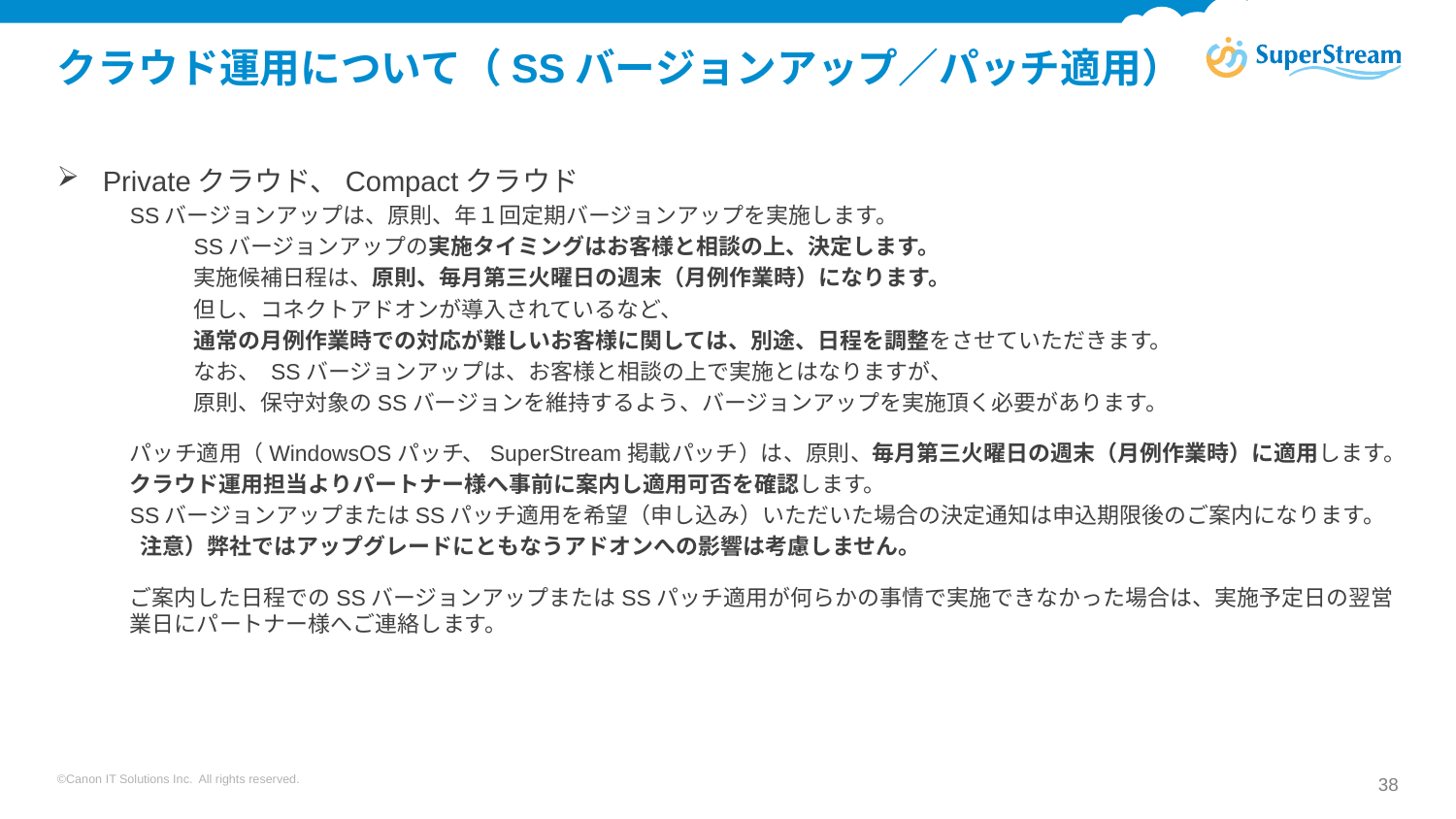

# クラウド運用について（SSバージョンアップ／パッチ適用）
Privateクラウド、Compactクラウド
SSバージョンアップは、原則、年１回定期バージョンアップを実施します。
SSバージョンアップの実施タイミングはお客様と相談の上、決定します。
実施候補日程は、原則、毎月第三火曜日の週末（月例作業時）になります。
但し、コネクトアドオンが導入されているなど、
通常の月例作業時での対応が難しいお客様に関しては、別途、日程を調整をさせていただきます。
なお、 SSバージョンアップは、お客様と相談の上で実施とはなりますが、
原則、保守対象のSSバージョンを維持するよう、バージョンアップを実施頂く必要があります。

パッチ適用（WindowsOSパッチ、SuperStream掲載パッチ）は、原則、毎月第三火曜日の週末（月例作業時）に適用します。
クラウド運用担当よりパートナー様へ事前に案内し適用可否を確認します。
SSバージョンアップまたはSSパッチ適用を希望（申し込み）いただいた場合の決定通知は申込期限後のご案内になります。
 注意）弊社ではアップグレードにともなうアドオンへの影響は考慮しません。

ご案内した日程でのSSバージョンアップまたはSSパッチ適用が何らかの事情で実施できなかった場合は、実施予定日の翌営業日にパートナー様へご連絡します。

©Canon IT Solutions Inc.  All rights reserved.
38